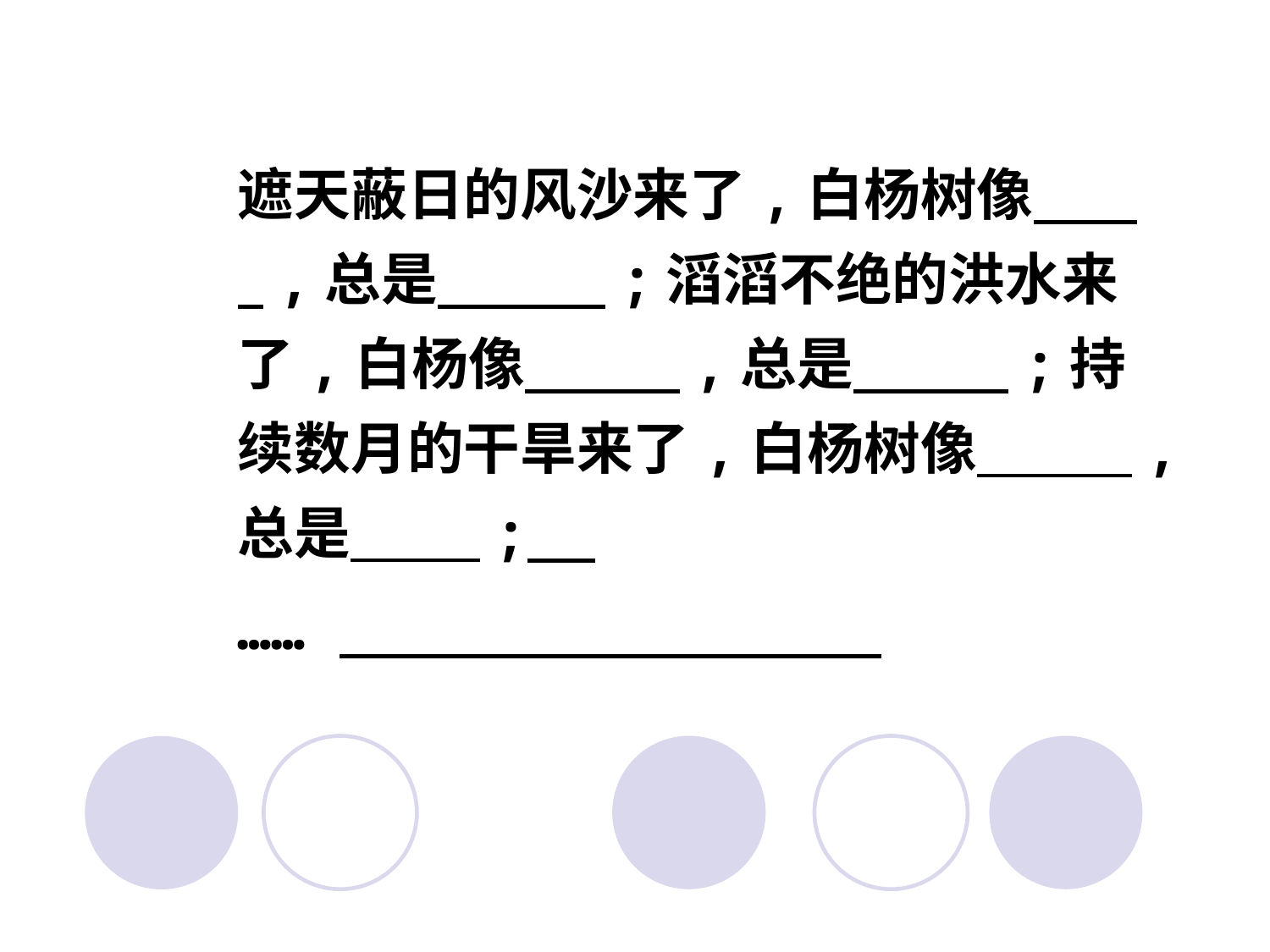

遮天蔽日的风沙来了,白杨树像           ,总是             ;滔滔不绝的洪水来了,白杨像            ,总是            ;持续数月的干旱来了,白杨树像            ,总是          ;
……